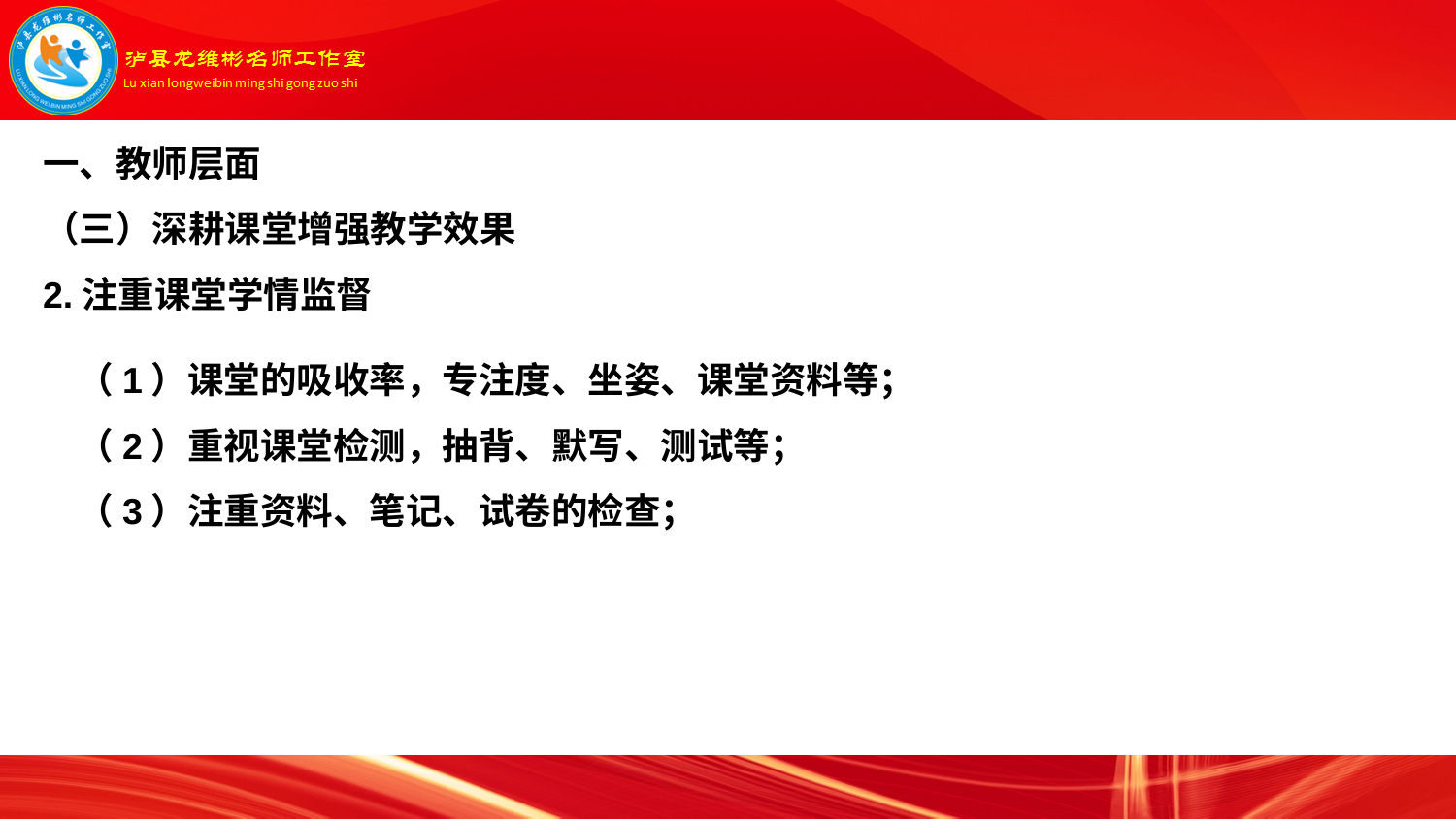

一、教师层面
（三）深耕课堂增强教学效果
2.注重课堂学情监督

（1）课堂的吸收率，专注度、坐姿、课堂资料等；
（2）重视课堂检测，抽背、默写、测试等；
（3）注重资料、笔记、试卷的检查；